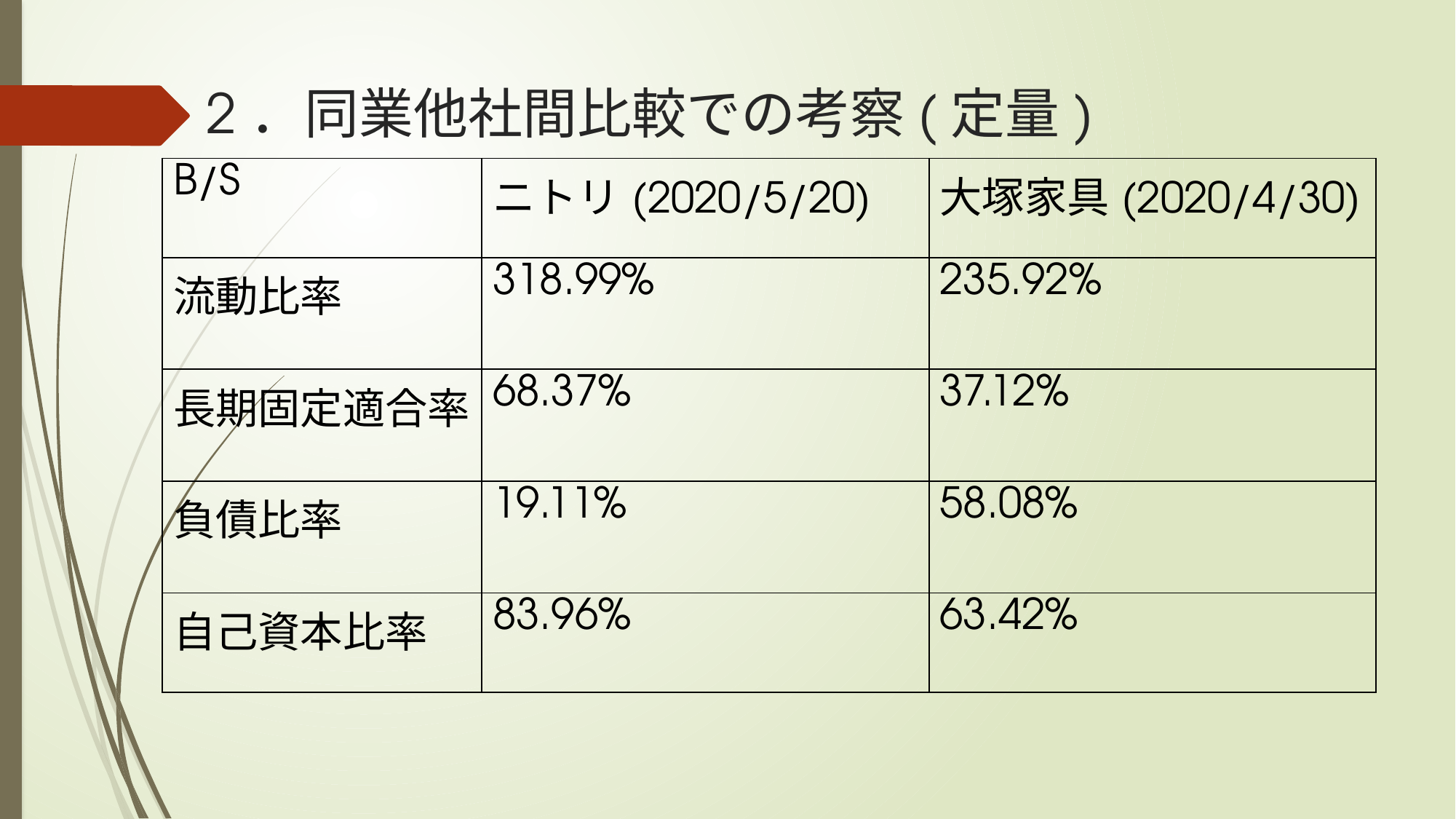

# 2．同業他社間比較での考察(定量)
| B/S | ニトリ(2020/5/20) | 大塚家具(2020/4/30) |
| --- | --- | --- |
| 流動比率 | 318.99% | 235.92% |
| 長期固定適合率 | 68.37% | 37.12% |
| 負債比率 | 19.11% | 58.08% |
| 自己資本比率 | 83.96% | 63.42% |